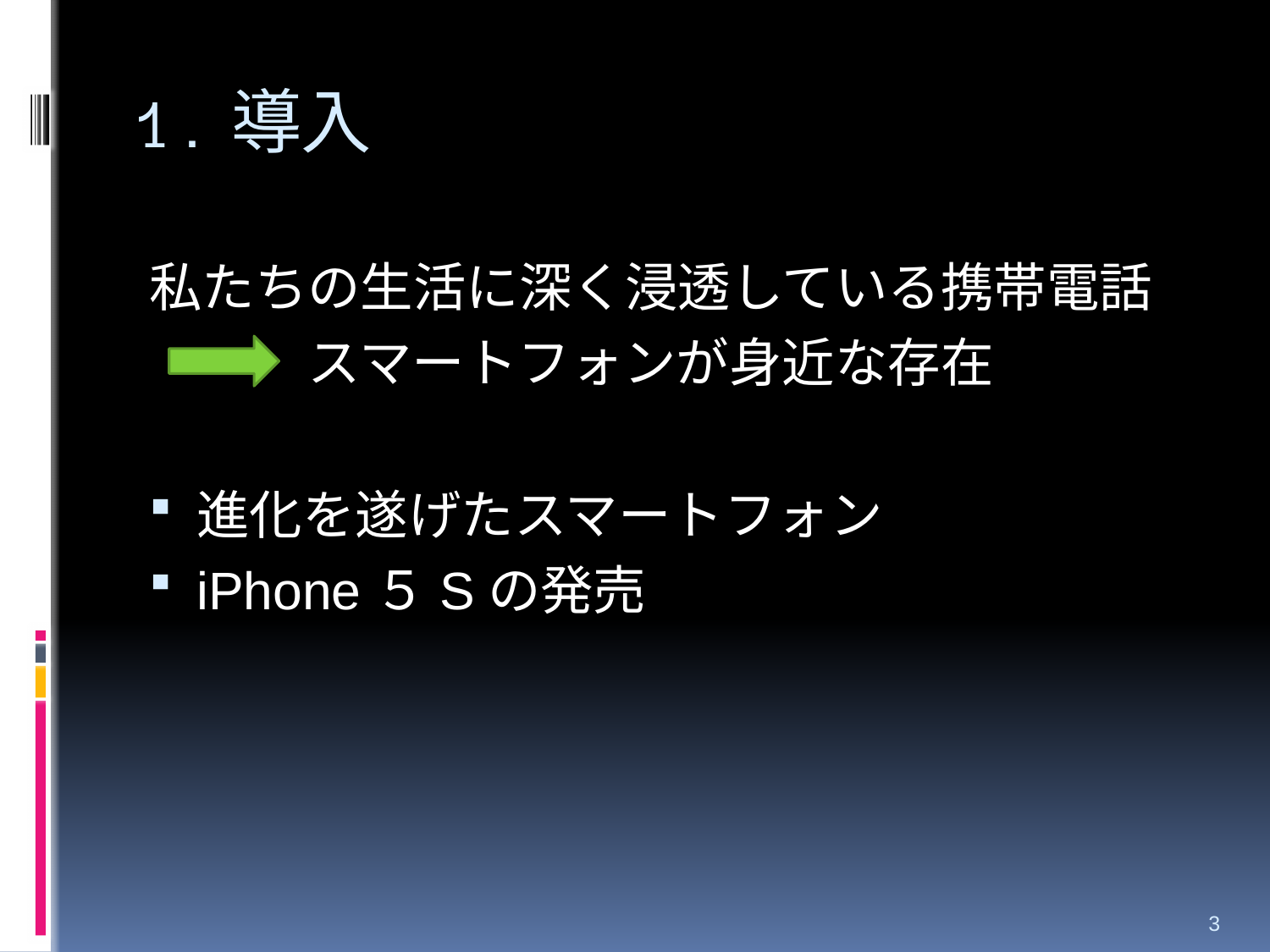

# 1.導入
私たちの生活に深く浸透している携帯電話
　　　スマートフォンが身近な存在

進化を遂げたスマートフォン
iPhone５Sの発売

3